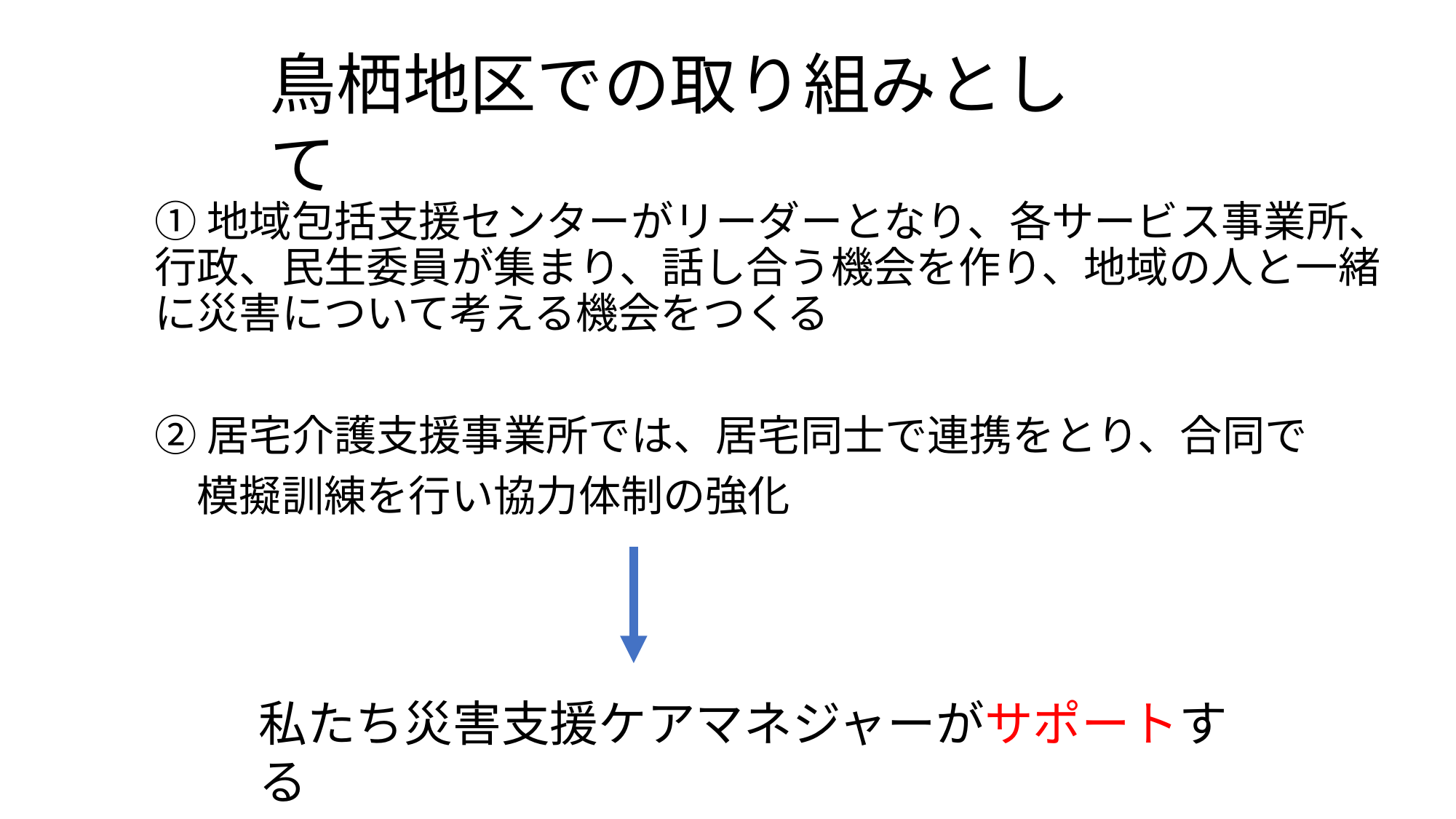

鳥栖地区での取り組みとして
①地域包括支援センターがリーダーとなり、各サービス事業所、行政、民生委員が集まり、話し合う機会を作り、地域の人と一緒に災害について考える機会をつくる

②居宅介護支援事業所では、居宅同士で連携をとり、合同で
　模擬訓練を行い協力体制の強化

私たち災害支援ケアマネジャーがサポートする